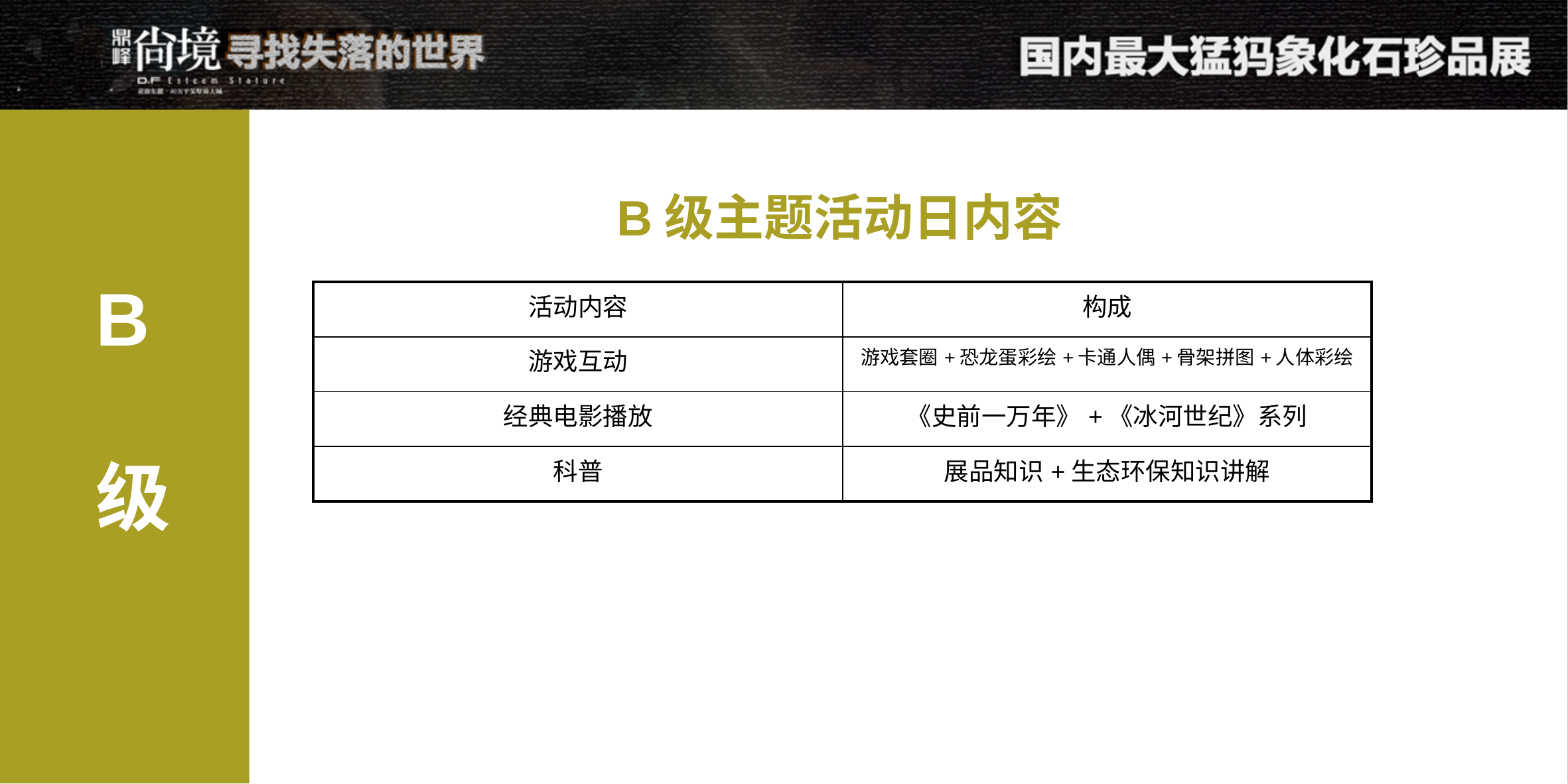

B级主题活动日内容
B

级
| 活动内容 | 构成 |
| --- | --- |
| 游戏互动 | 游戏套圈+恐龙蛋彩绘+卡通人偶+骨架拼图+人体彩绘 |
| 经典电影播放 | 《史前一万年》+《冰河世纪》系列 |
| 科普 | 展品知识+生态环保知识讲解 |